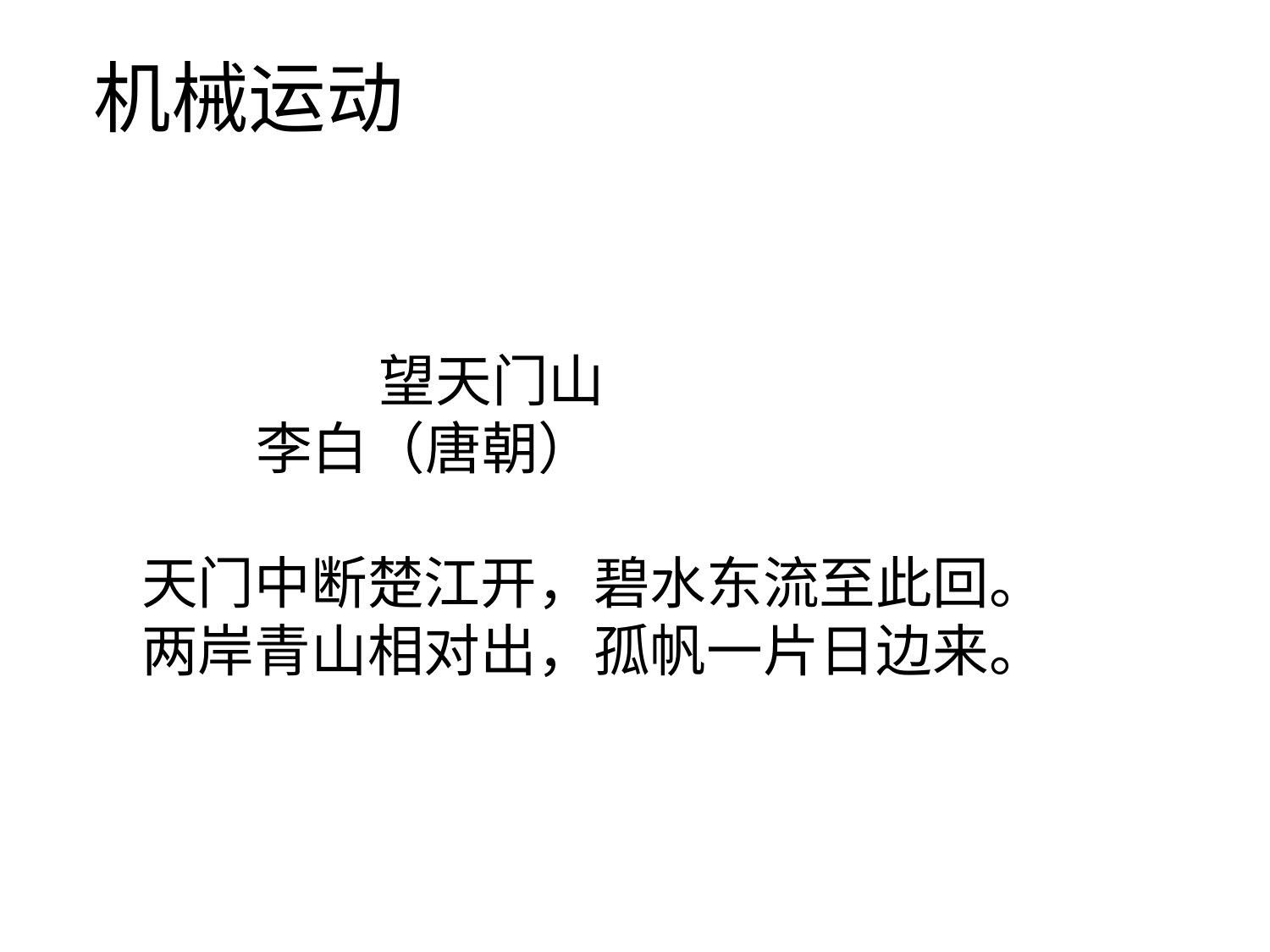

机械运动
                                    望天门山
            李白（唐朝）

   天门中断楚江开，碧水东流至此回。
   两岸青山相对出，孤帆一片日边来。